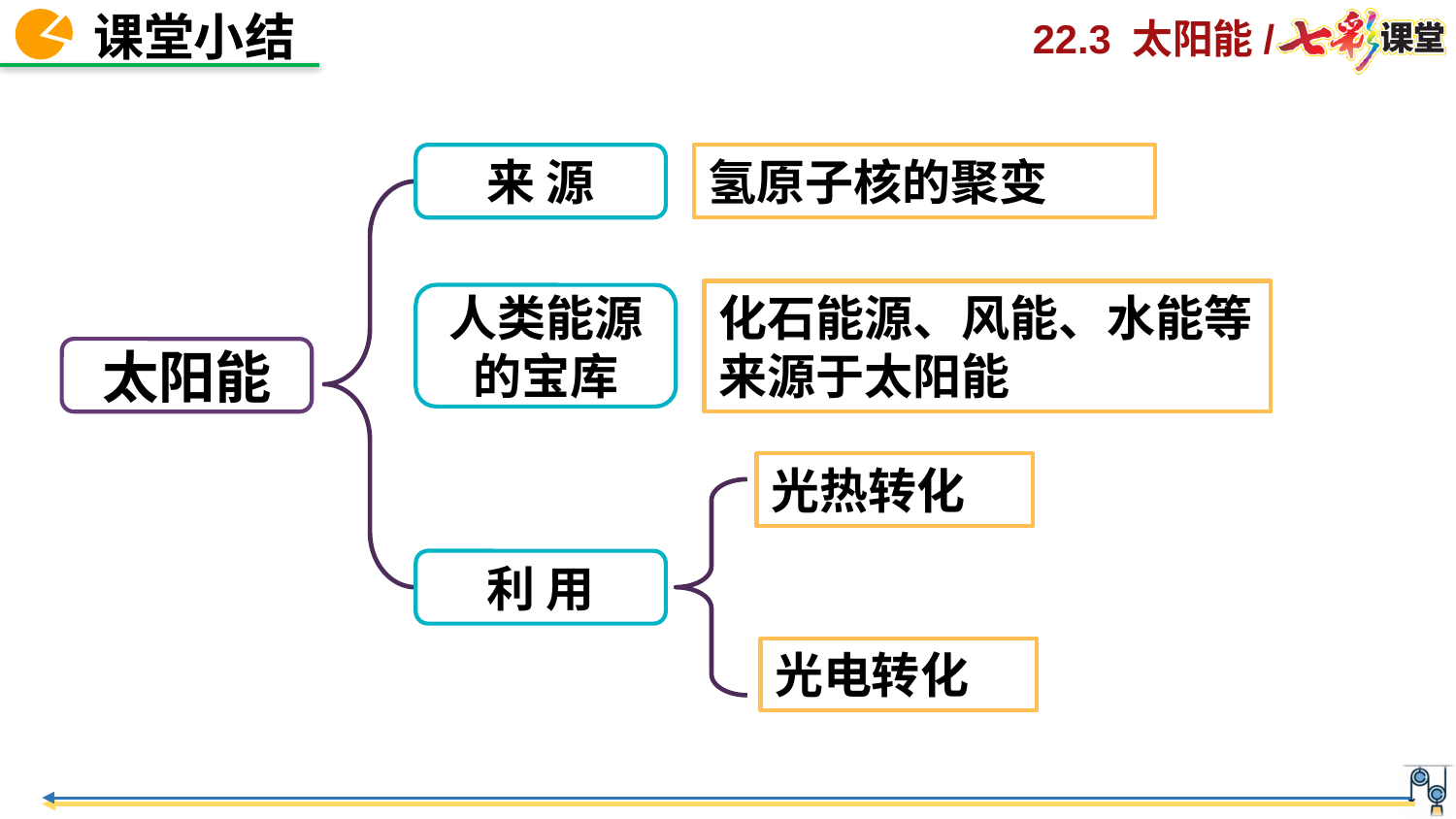

来 源
氢原子核的聚变

化石能源、风能、水能等来源于太阳能
人类能源的宝库
太阳能
光热转化

利 用
光电转化